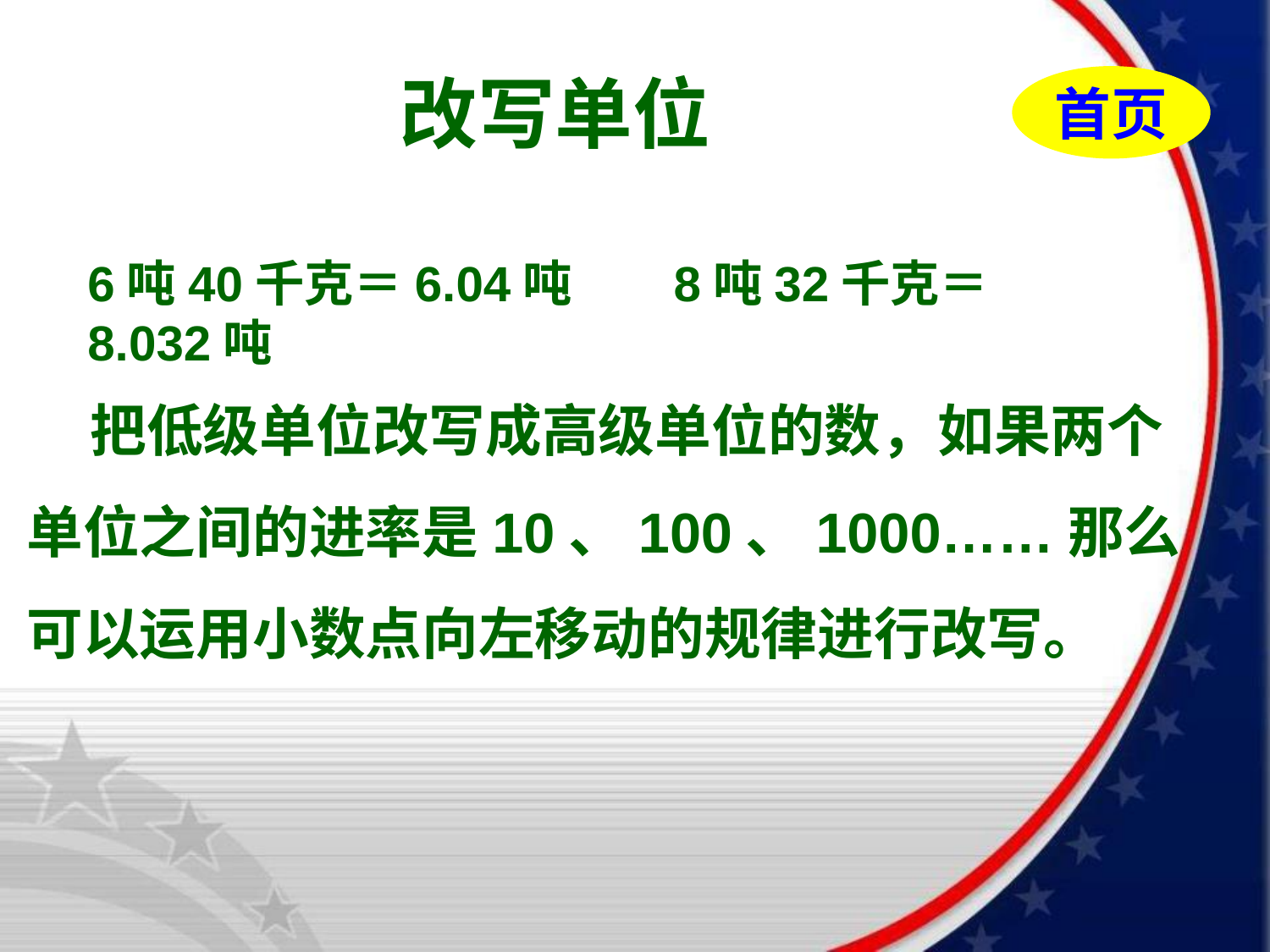

改写单位
首页
6吨40千克＝6.04吨        8吨32千克＝8.032吨
把低级单位改写成高级单位的数，如果两个单位之间的进率是10、100、1000……那么可以运用小数点向左移动的规律进行改写。